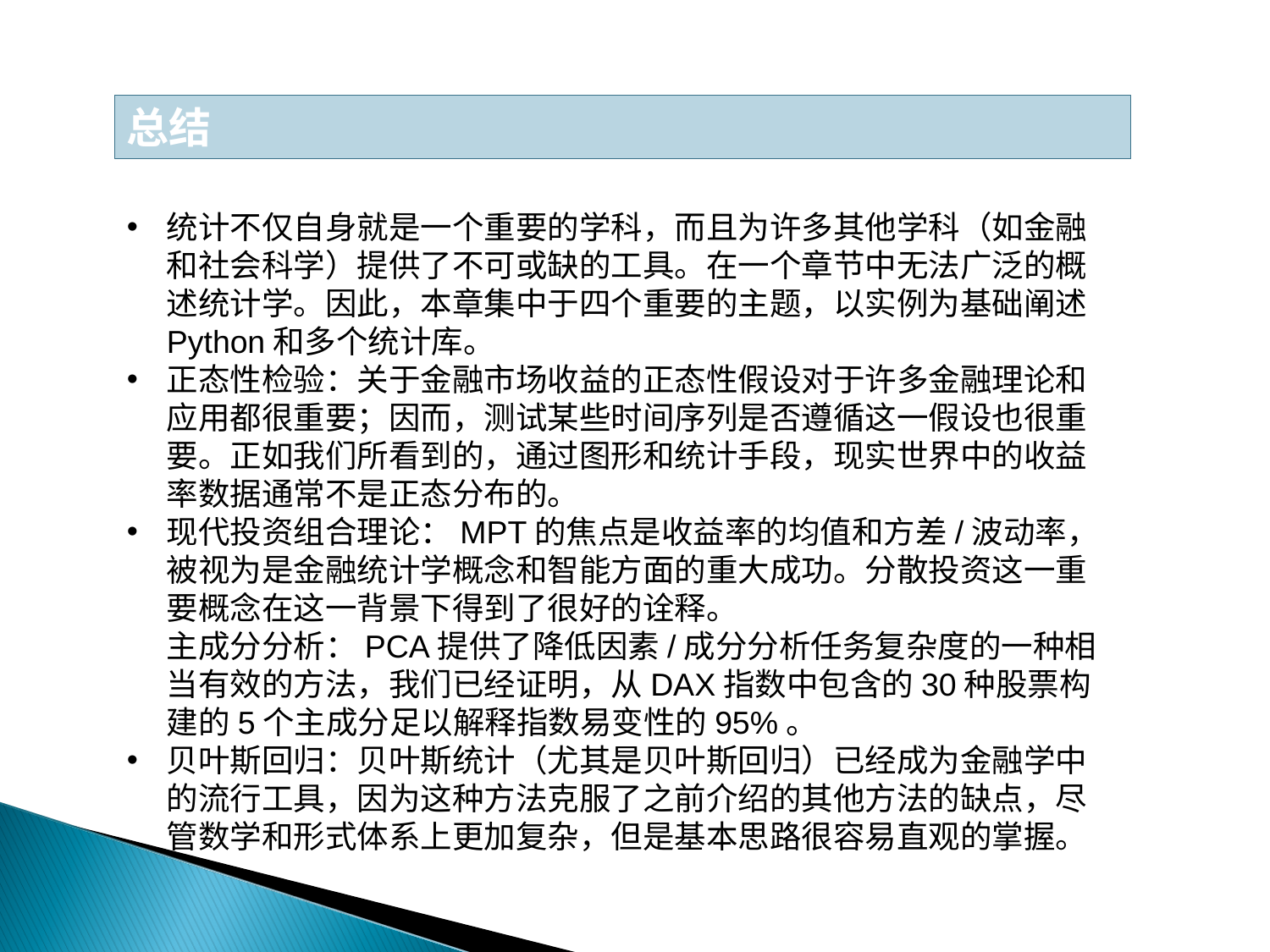

总结
统计不仅自身就是一个重要的学科，而且为许多其他学科（如金融和社会科学）提供了不可或缺的工具。在一个章节中无法广泛的概述统计学。因此，本章集中于四个重要的主题，以实例为基础阐述Python和多个统计库。
正态性检验：关于金融市场收益的正态性假设对于许多金融理论和应用都很重要；因而，测试某些时间序列是否遵循这一假设也很重要。正如我们所看到的，通过图形和统计手段，现实世界中的收益率数据通常不是正态分布的。
现代投资组合理论：MPT的焦点是收益率的均值和方差/波动率，被视为是金融统计学概念和智能方面的重大成功。分散投资这一重要概念在这一背景下得到了很好的诠释。
主成分分析：PCA提供了降低因素/成分分析任务复杂度的一种相当有效的方法，我们已经证明，从DAX指数中包含的30种股票构建的5个主成分足以解释指数易变性的95%。
贝叶斯回归：贝叶斯统计（尤其是贝叶斯回归）已经成为金融学中的流行工具，因为这种方法克服了之前介绍的其他方法的缺点，尽管数学和形式体系上更加复杂，但是基本思路很容易直观的掌握。